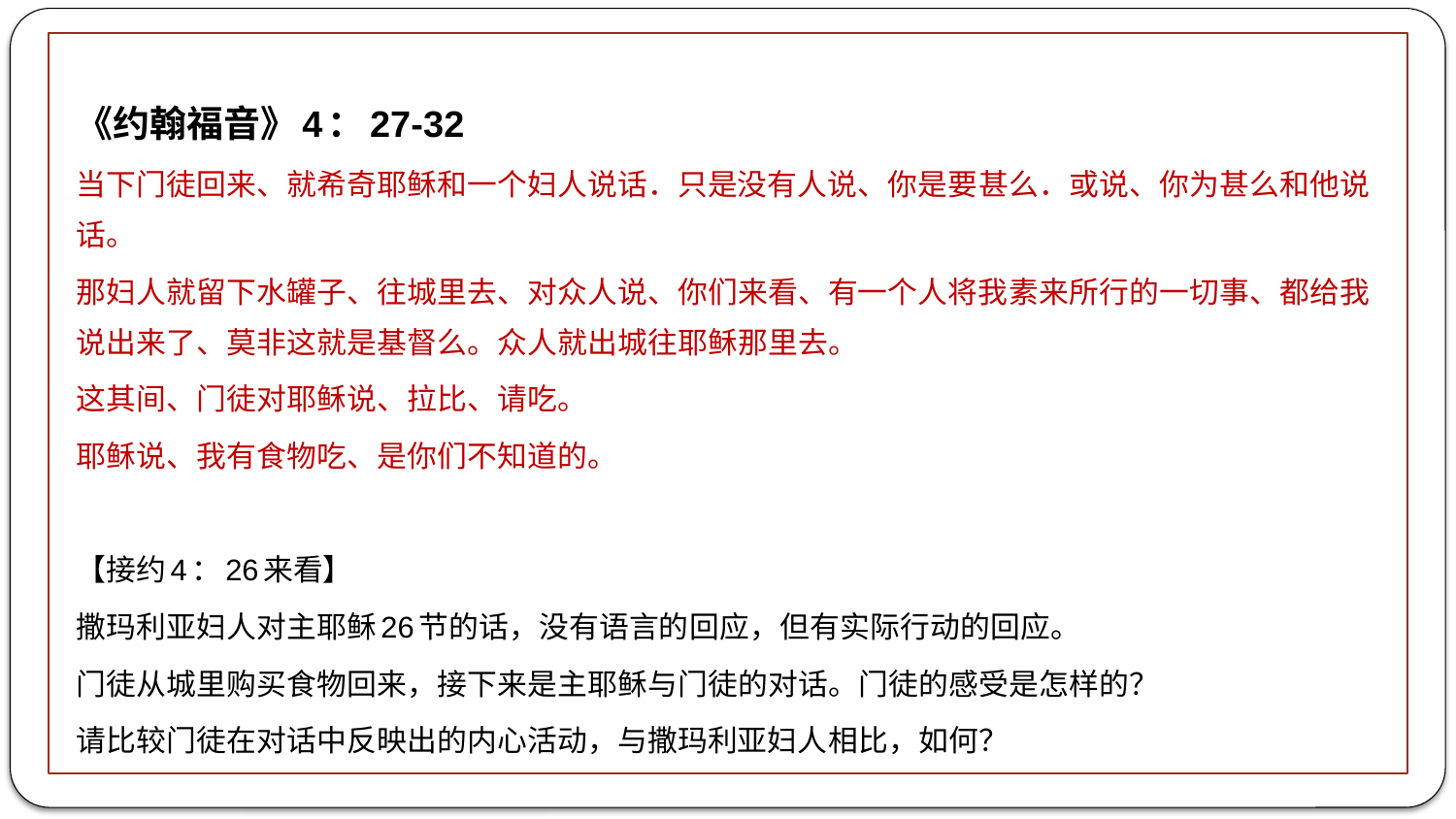

《约翰福音》4：27-32
当下门徒回来、就希奇耶稣和一个妇人说话．只是没有人说、你是要甚么．或说、你为甚么和他说话。
那妇人就留下水罐子、往城里去、对众人说、你们来看、有一个人将我素来所行的一切事、都给我说出来了、莫非这就是基督么。众人就出城往耶稣那里去。
这其间、门徒对耶稣说、拉比、请吃。
耶稣说、我有食物吃、是你们不知道的。

【接约4：26来看】
撒玛利亚妇人对主耶稣26节的话，没有语言的回应，但有实际行动的回应。
门徒从城里购买食物回来，接下来是主耶稣与门徒的对话。门徒的感受是怎样的？
请比较门徒在对话中反映出的内心活动，与撒玛利亚妇人相比，如何？